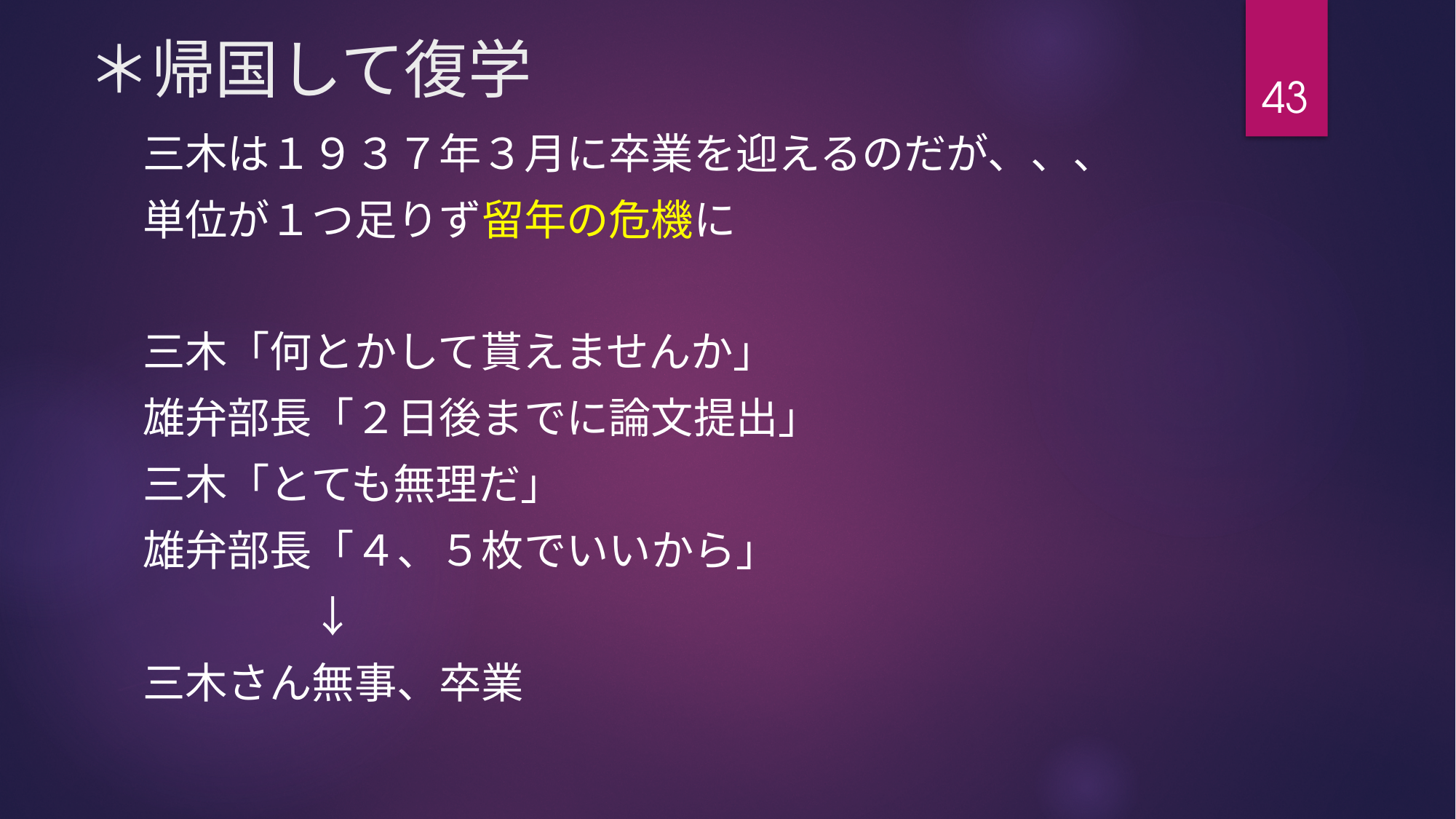

# ＊帰国して復学
43
三木は１９３７年３月に卒業を迎えるのだが、、、
単位が１つ足りず留年の危機に

三木「何とかして貰えませんか」
雄弁部長「２日後までに論文提出」
三木「とても無理だ」
雄弁部長「４、５枚でいいから」
　　　　↓
三木さん無事、卒業